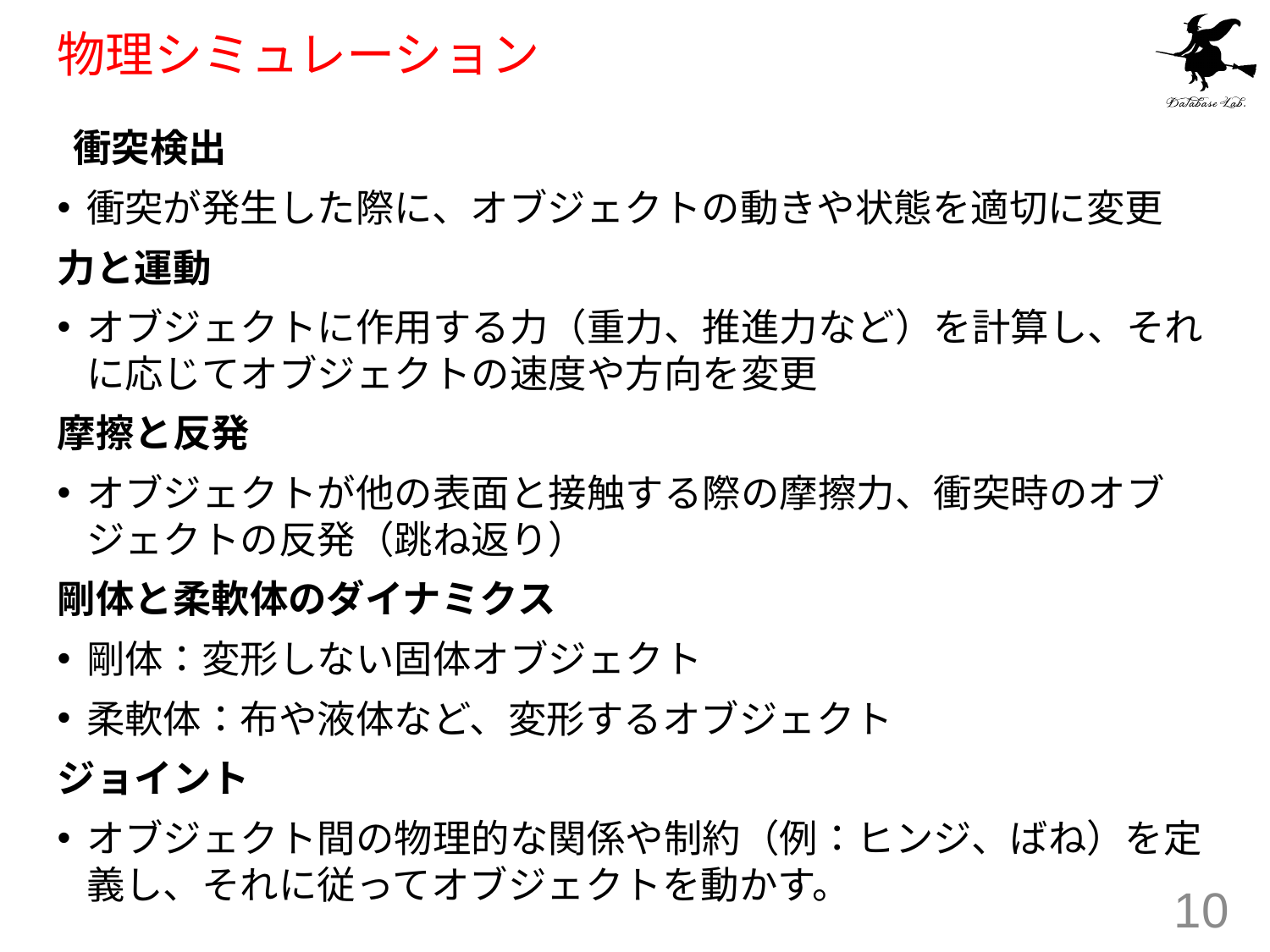

# 物理シミュレーション
 衝突検出
衝突が発生した際に、オブジェクトの動きや状態を適切に変更
力と運動
オブジェクトに作用する力（重力、推進力など）を計算し、それに応じてオブジェクトの速度や方向を変更
摩擦と反発
オブジェクトが他の表面と接触する際の摩擦力、衝突時のオブジェクトの反発（跳ね返り）
剛体と柔軟体のダイナミクス
剛体：変形しない固体オブジェクト
柔軟体：布や液体など、変形するオブジェクト
ジョイント
オブジェクト間の物理的な関係や制約（例：ヒンジ、ばね）を定義し、それに従ってオブジェクトを動かす。

10